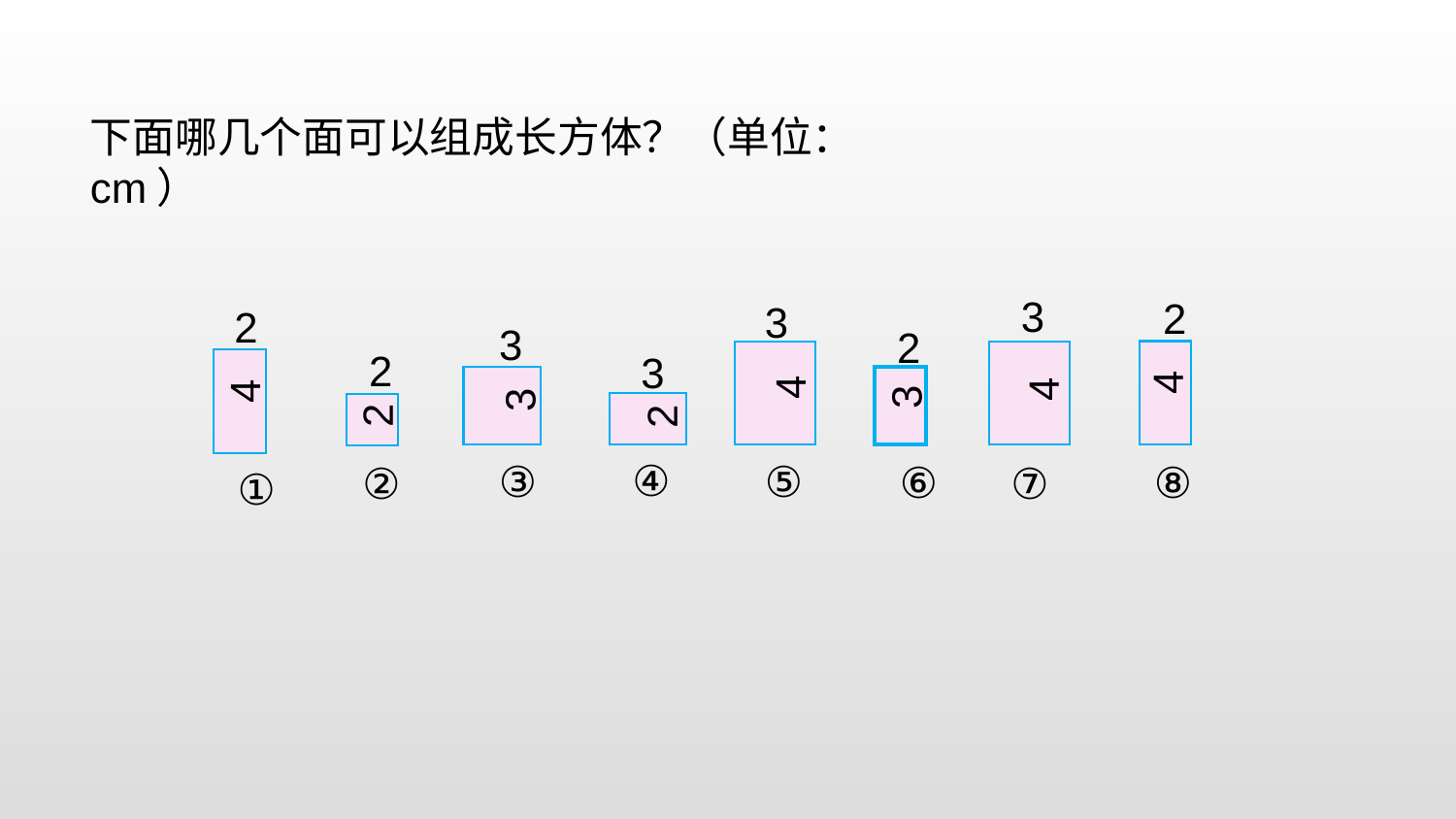

下面哪几个面可以组成长方体？（单位：cm）
3

4
⑦
2

4
⑧
3

4
⑤
2

4
①
3

3
③
2
3

⑥
2
2

②
3
2

④